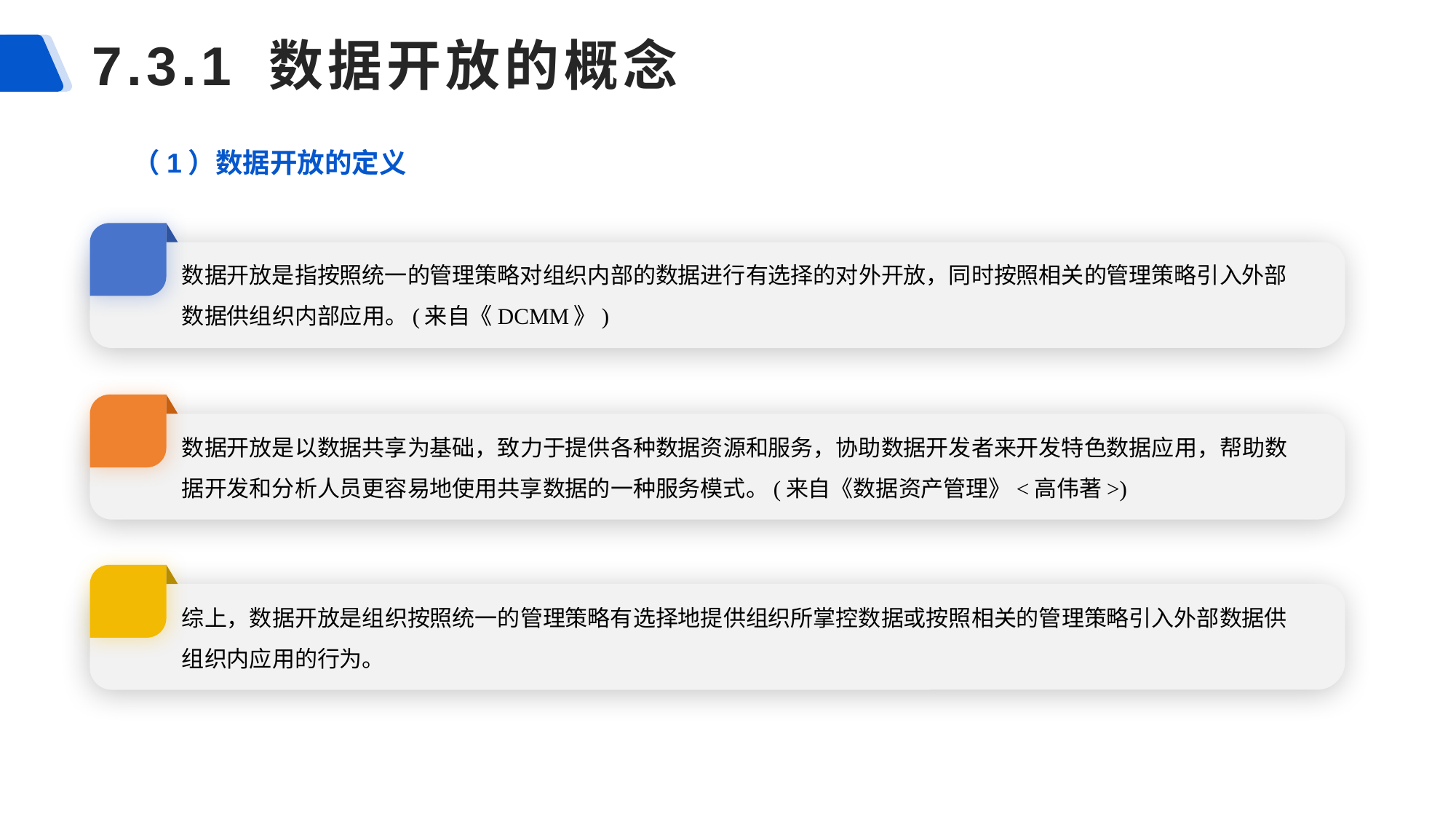

# 7.3.1 数据开放的概念
（1）数据开放的定义

数据开放是指按照统一的管理策略对组织内部的数据进行有选择的对外开放，同时按照相关的管理策略引入外部数据供组织内部应用。(来自《DCMM》)

数据开放是以数据共享为基础，致力于提供各种数据资源和服务，协助数据开发者来开发特色数据应用，帮助数据开发和分析人员更容易地使用共享数据的一种服务模式。(来自《数据资产管理》<高伟著>)

综上，数据开放是组织按照统一的管理策略有选择地提供组织所掌控数据或按照相关的管理策略引入外部数据供组织内应用的行为。